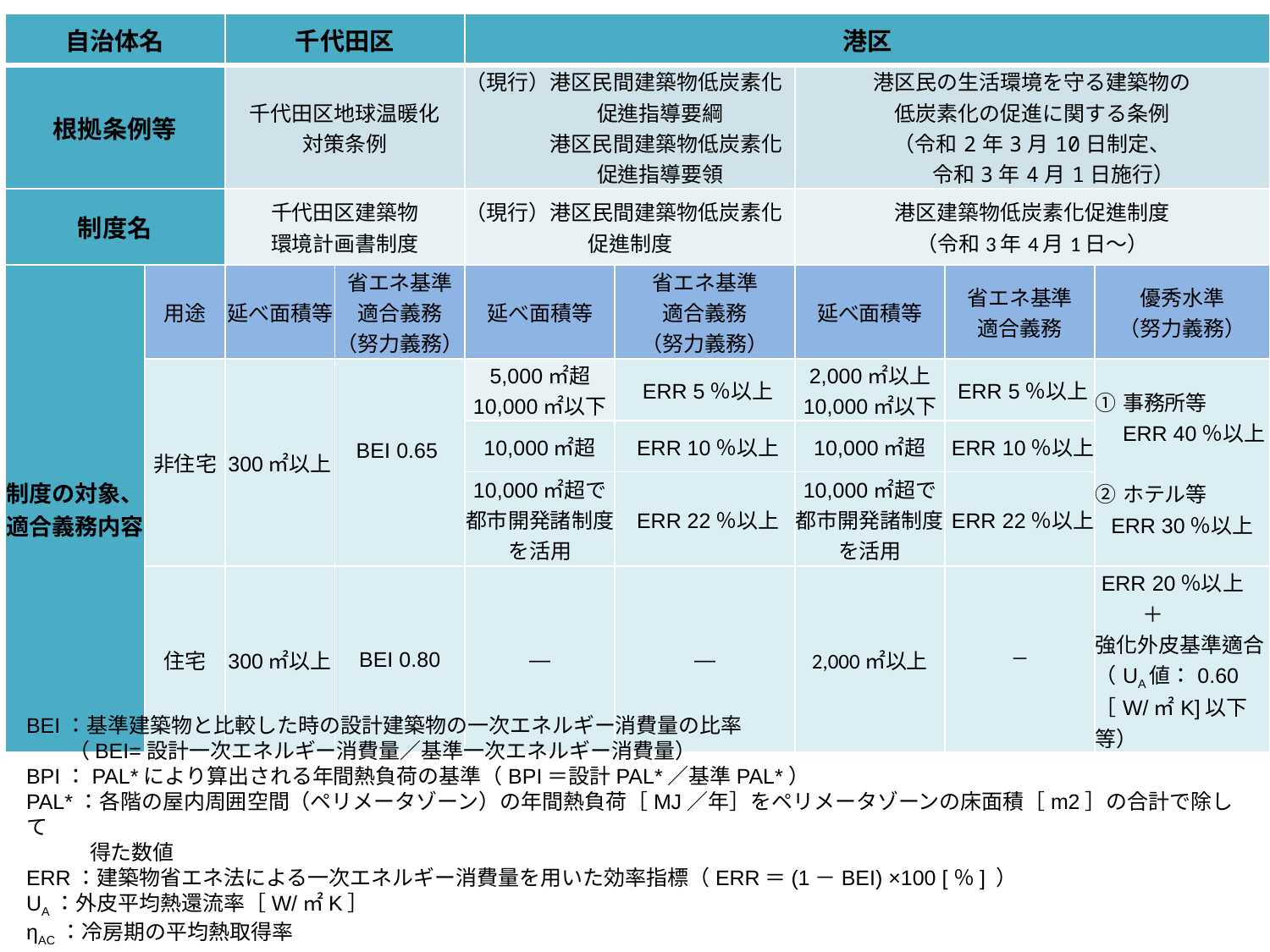

| 自治体名 |  | 千代田区 |  | 港区 |  |  |  |  |
| --- | --- | --- | --- | --- | --- | --- | --- | --- |
| 根拠条例等 |  | 千代田区地球温暖化 対策条例 |  | （現行）港区民間建築物低炭素化 　　 促進指導要綱 　　　 港区民間建築物低炭素化 　　 促進指導要領 |  | 港区民の生活環境を守る建築物の 低炭素化の促進に関する条例 （令和2年3月10日制定、 　　令和3年4月1日施行） |  |  |
| 制度名 |  | 千代田区建築物 環境計画書制度 |  | （現行）港区民間建築物低炭素化 促進制度 |  | 港区建築物低炭素化促進制度 （令和3年4月1日～） |  |  |
| 制度の対象、 適合義務内容 | 用途 | 延べ面積等 | 省エネ基準 適合義務 （努力義務） | 延べ面積等 | 省エネ基準 適合義務 （努力義務） | 延べ面積等 | 省エネ基準 適合義務 | 優秀水準 （努力義務） |
|  | 非住宅 | 300㎡以上 | BEI 0.65 | 5,000㎡超 10,000㎡以下 | ERR 5％以上 | 2,000㎡以上 10,000㎡以下 | ERR 5％以上 | ①事務所等 　ERR 40％以上 ②ホテル等 ERR 30％以上 |
|  |  |  |  | 10,000㎡超 | ERR 10％以上 | 10,000㎡超 | ERR 10％以上 |  |
|  |  |  |  | 10,000㎡超で 都市開発諸制度を活用 | ERR 22％以上 | 10,000㎡超で 都市開発諸制度を活用 | ERR 22％以上 |  |
|  | 住宅 | 300㎡以上 | BEI 0.80 | ― | ― | 2,000㎡以上 | ― | ERR 20％以上 　　 ＋ 強化外皮基準適合 （UA値：0.60［W/㎡K]以下等） |
BEI：基準建築物と比較した時の設計建築物の一次エネルギー消費量の比率
　　（BEI=設計一次エネルギー消費量／基準一次エネルギー消費量）
BPI：PAL*により算出される年間熱負荷の基準（BPI＝設計PAL*／基準PAL*）
PAL*：各階の屋内周囲空間（ペリメータゾーン）の年間熱負荷［MJ／年］をペリメータゾーンの床面積［m2］の合計で除して
　　　得た数値
ERR：建築物省エネ法による一次エネルギー消費量を用いた効率指標（ERR＝(1－BEI) ×100 [％] ）
UA：外皮平均熱還流率［W/㎡K］
ηAC：冷房期の平均熱取得率